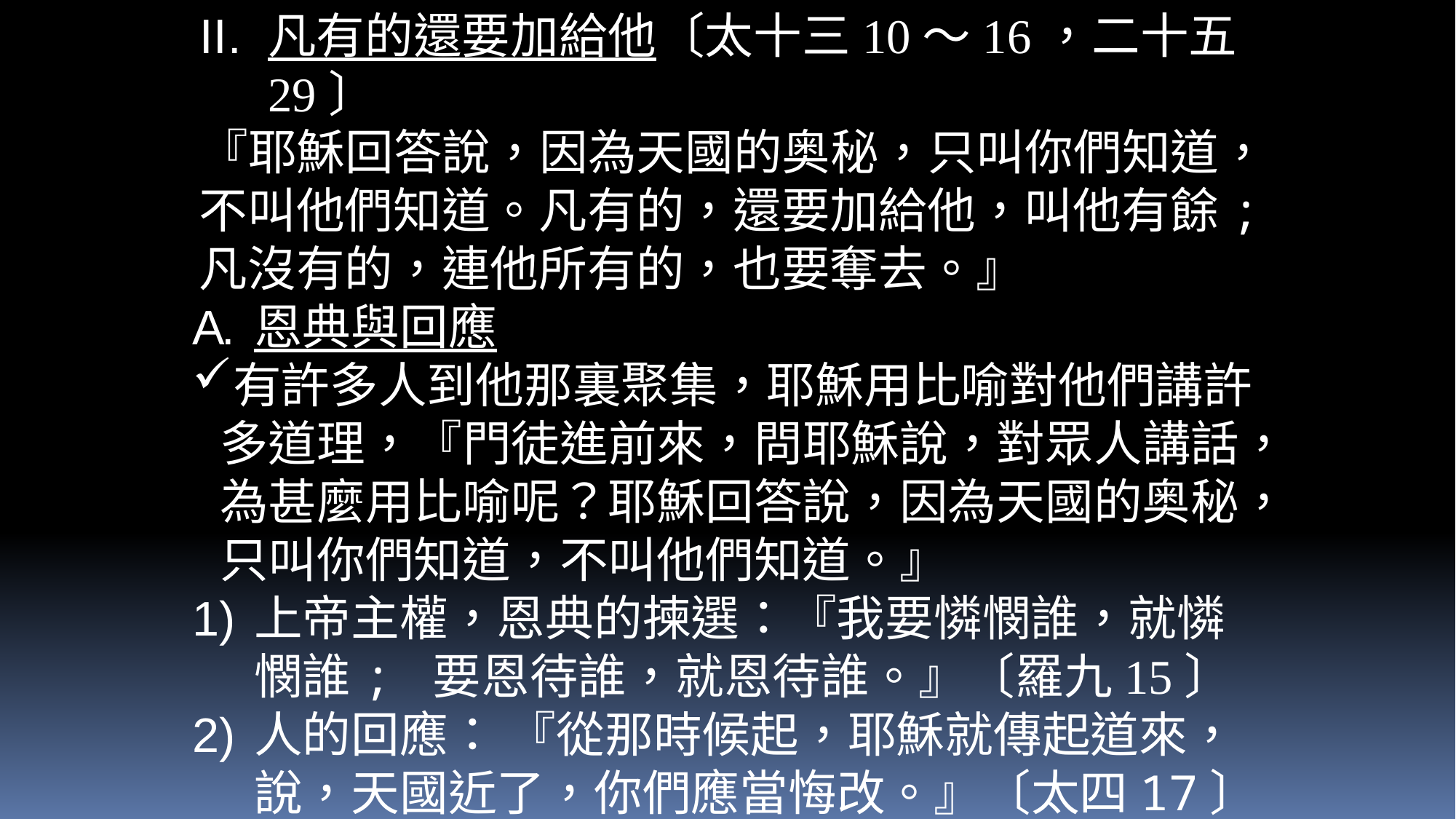

凡有的還要加給他〔太十三10～16，二十五29〕
『耶穌回答說，因為天國的奥秘，只叫你們知道，不叫他們知道。凡有的，還要加給他，叫他有餘; 凡沒有的，連他所有的，也要奪去。』
恩典與回應
有許多人到他那裏聚集，耶穌用比喻對他們講許多道理，『門徒進前來，問耶穌說，對眾人講話，為甚麼用比喻呢？耶穌回答說，因為天國的奥秘，只叫你們知道，不叫他們知道。』
上帝主權，恩典的揀選：『我要憐憫誰，就憐憫誰; 要恩待誰，就恩待誰。』〔羅九15〕
人的回應： 『從那時候起，耶穌就傳起道來，說，天國近了，你們應當悔改。』〔太四17〕
全是恩典—“凡有的還要加給他”